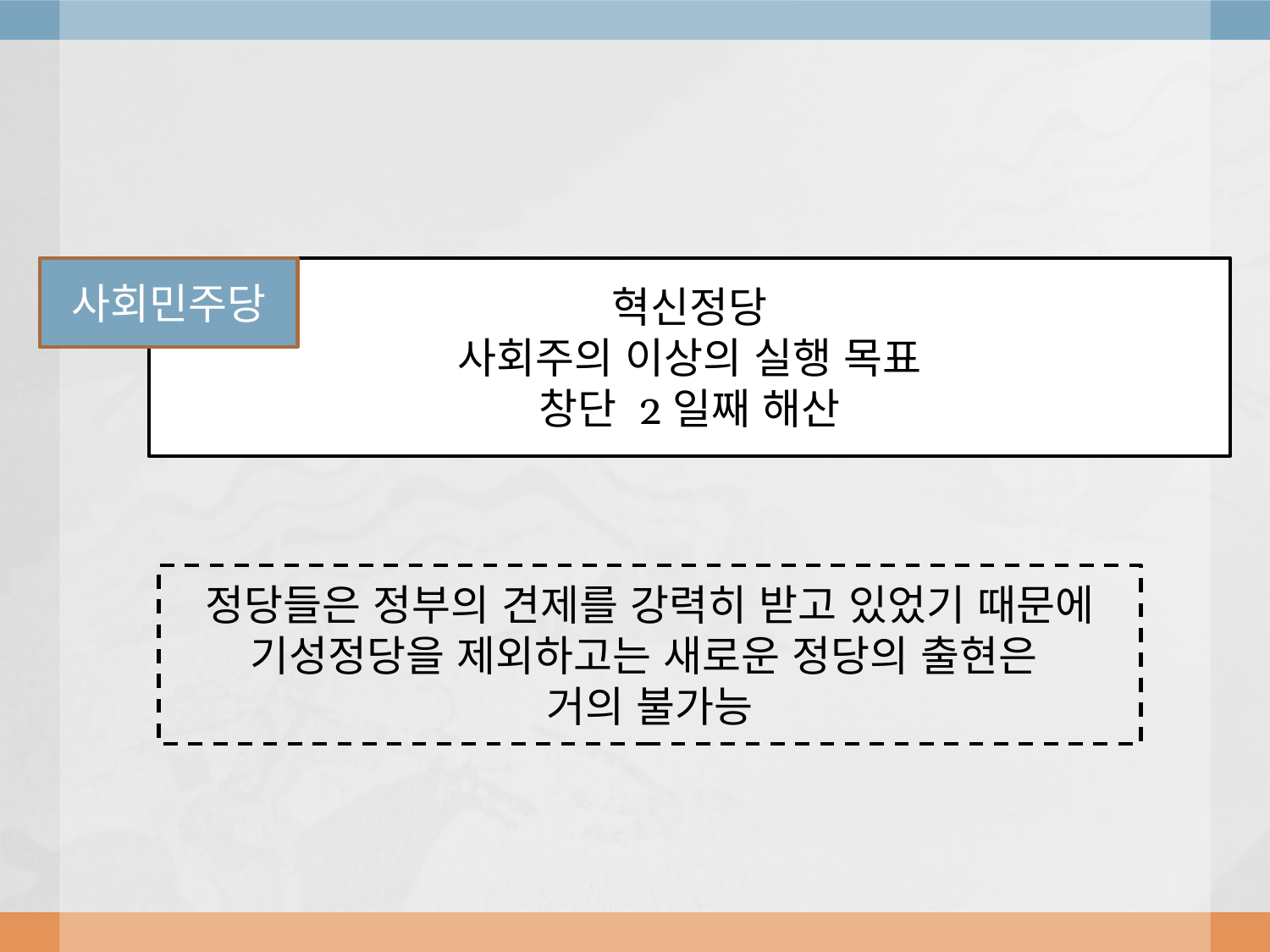

사회민주당
혁신정당
사회주의 이상의 실행 목표
창단 2일째 해산
정당들은 정부의 견제를 강력히 받고 있었기 때문에 기성정당을 제외하고는 새로운 정당의 출현은
거의 불가능